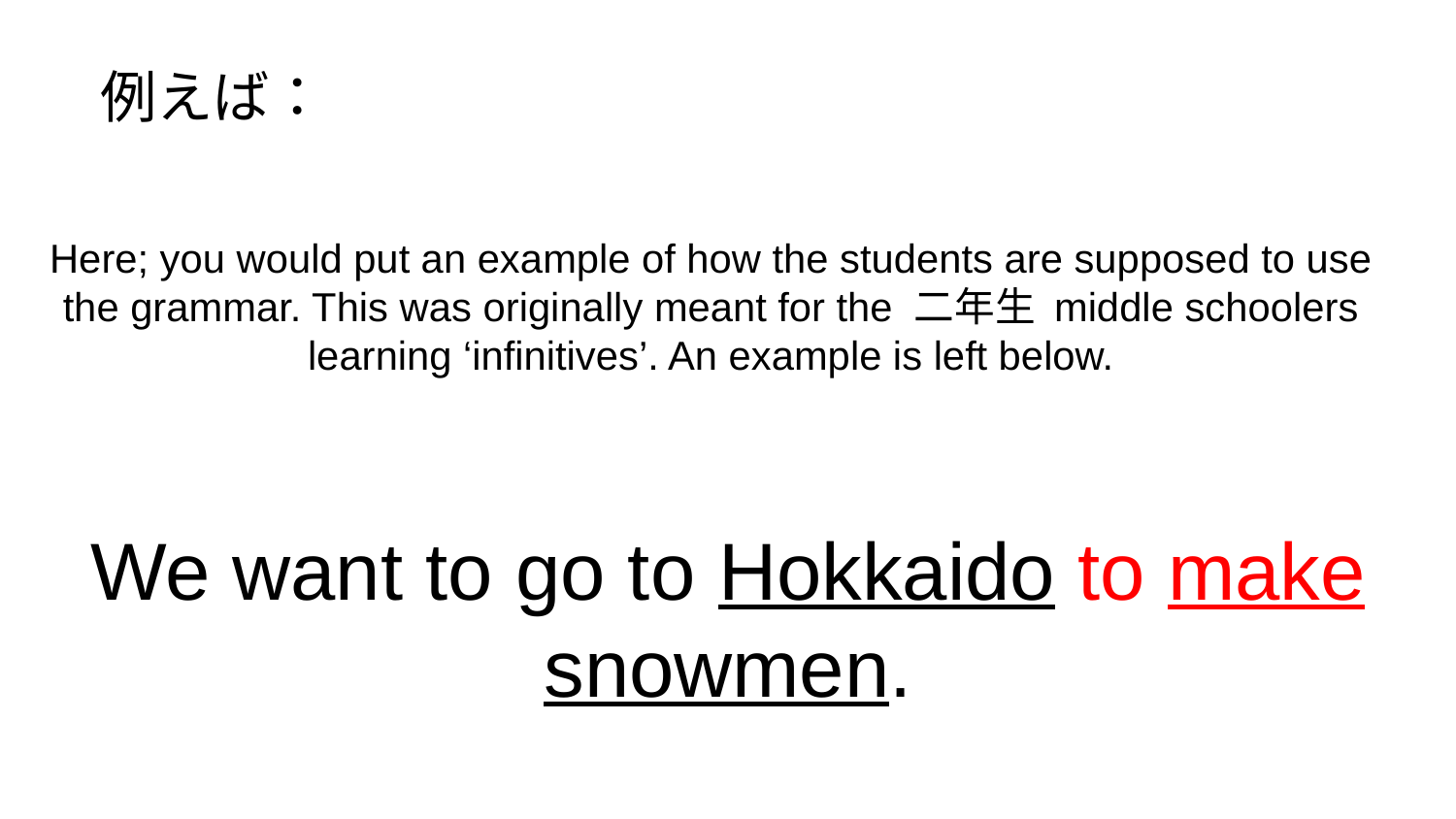

例えば：
Here; you would put an example of how the students are supposed to use the grammar. This was originally meant for the 二年生 middle schoolers learning ‘infinitives’. An example is left below.
We want to go to Hokkaido to make snowmen.